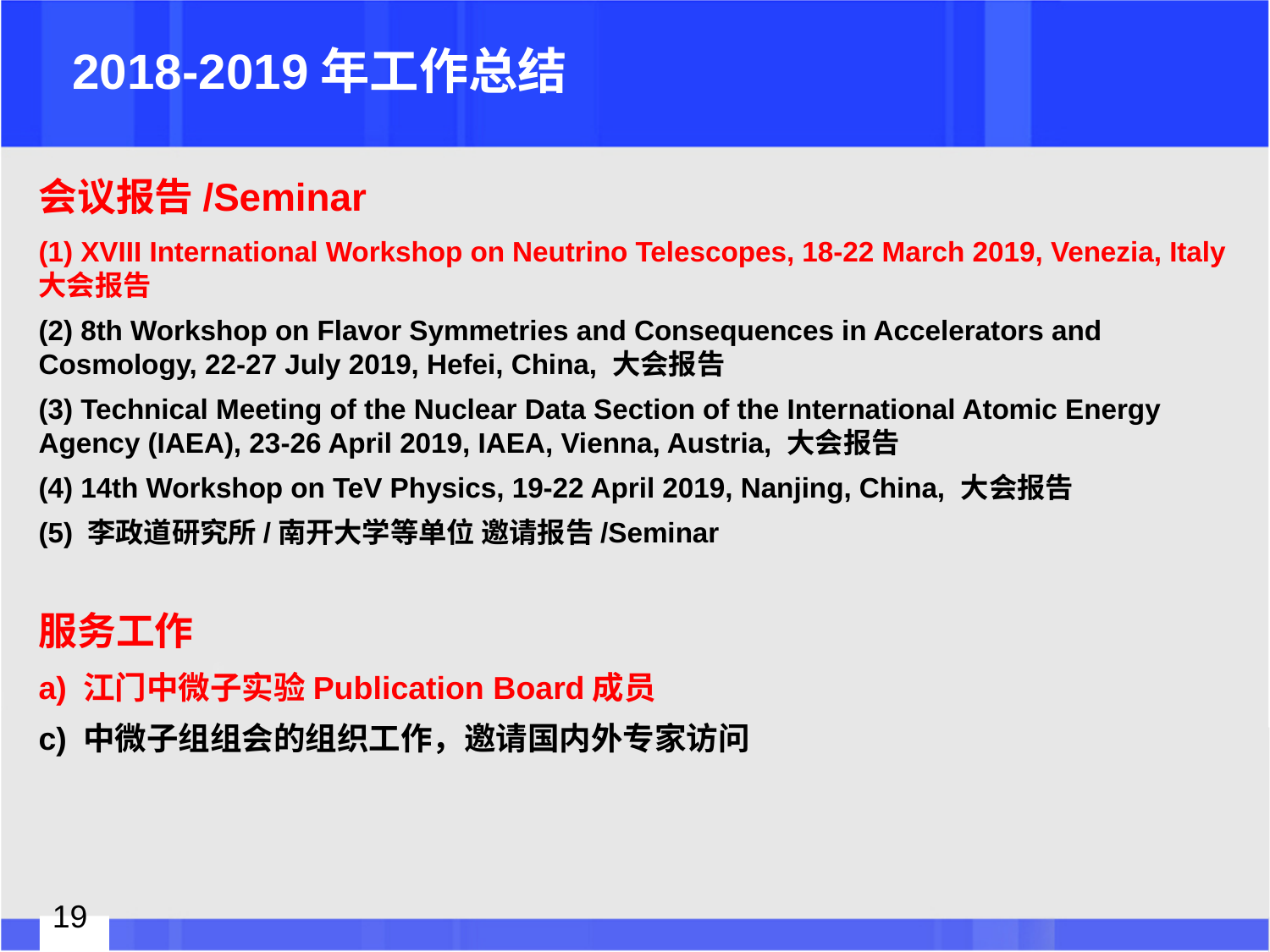

# 2018-2019年工作总结
会议报告/Seminar
(1) XVIII International Workshop on Neutrino Telescopes, 18-22 March 2019, Venezia, Italy 大会报告
(2) 8th Workshop on Flavor Symmetries and Consequences in Accelerators and Cosmology, 22-27 July 2019, Hefei, China, 大会报告
(3) Technical Meeting of the Nuclear Data Section of the International Atomic Energy Agency (IAEA), 23-26 April 2019, IAEA, Vienna, Austria, 大会报告
(4) 14th Workshop on TeV Physics, 19-22 April 2019, Nanjing, China, 大会报告
(5) 李政道研究所/南开大学等单位 邀请报告/Seminar

服务工作
a) 江门中微子实验Publication Board成员
c) 中微子组组会的组织工作，邀请国内外专家访问